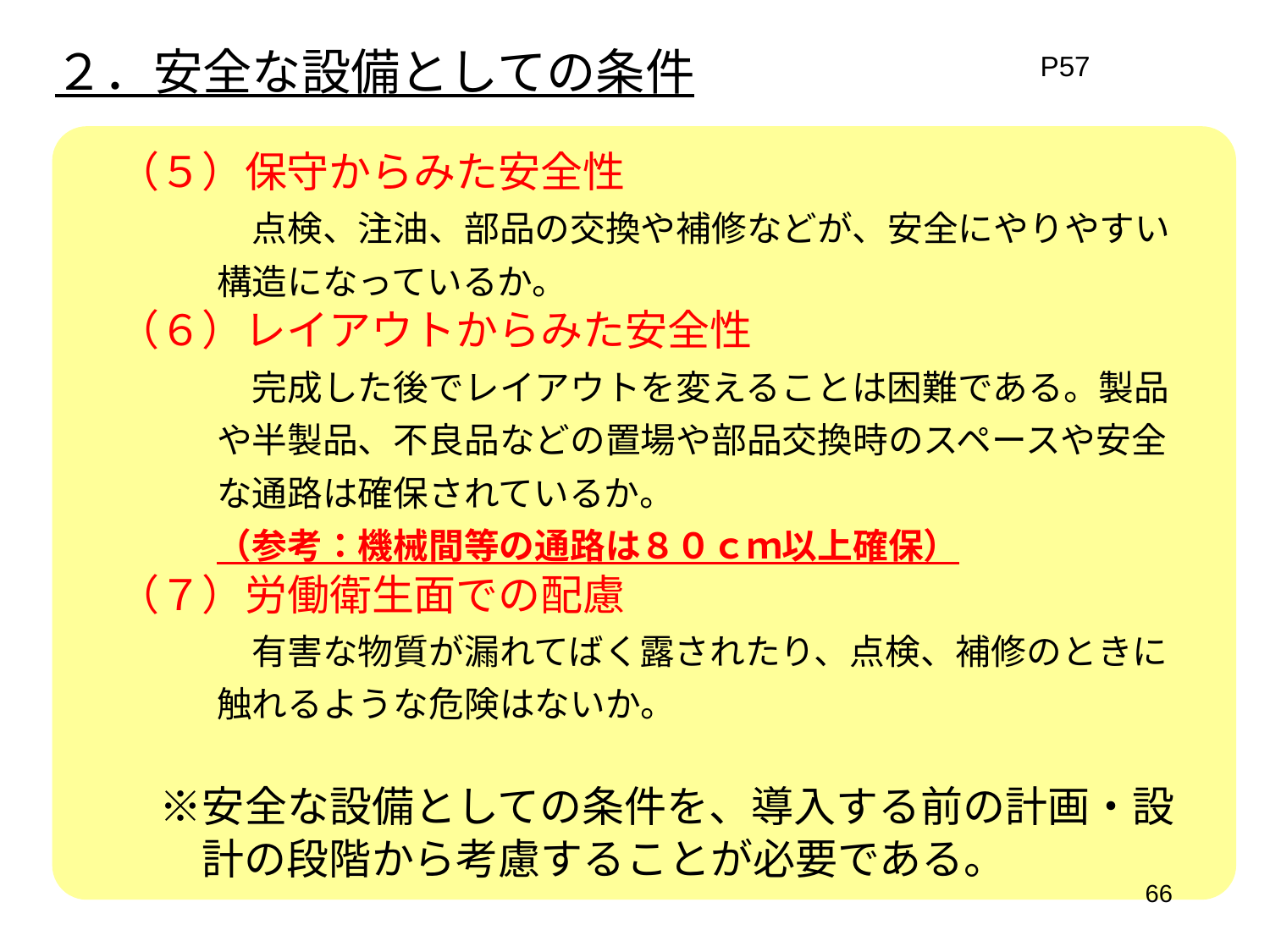

２．安全な設備としての条件
P57
　（５）保守からみた安全性
　　　　　点検、注油、部品の交換や補修などが、安全にやりやすい
　　　　構造になっているか。
　（６）レイアウトからみた安全性
　　　　　完成した後でレイアウトを変えることは困難である。製品
　　　　や半製品、不良品などの置場や部品交換時のスペースや安全
　　　　な通路は確保されているか。
　　　　（参考：機械間等の通路は８０ｃｍ以上確保）
　（７）労働衛生面での配慮
　　　　　有害な物質が漏れてばく露されたり、点検、補修のときに
　　　　触れるような危険はないか。

　　※安全な設備としての条件を、導入する前の計画・設
　　　計の段階から考慮することが必要である。
66